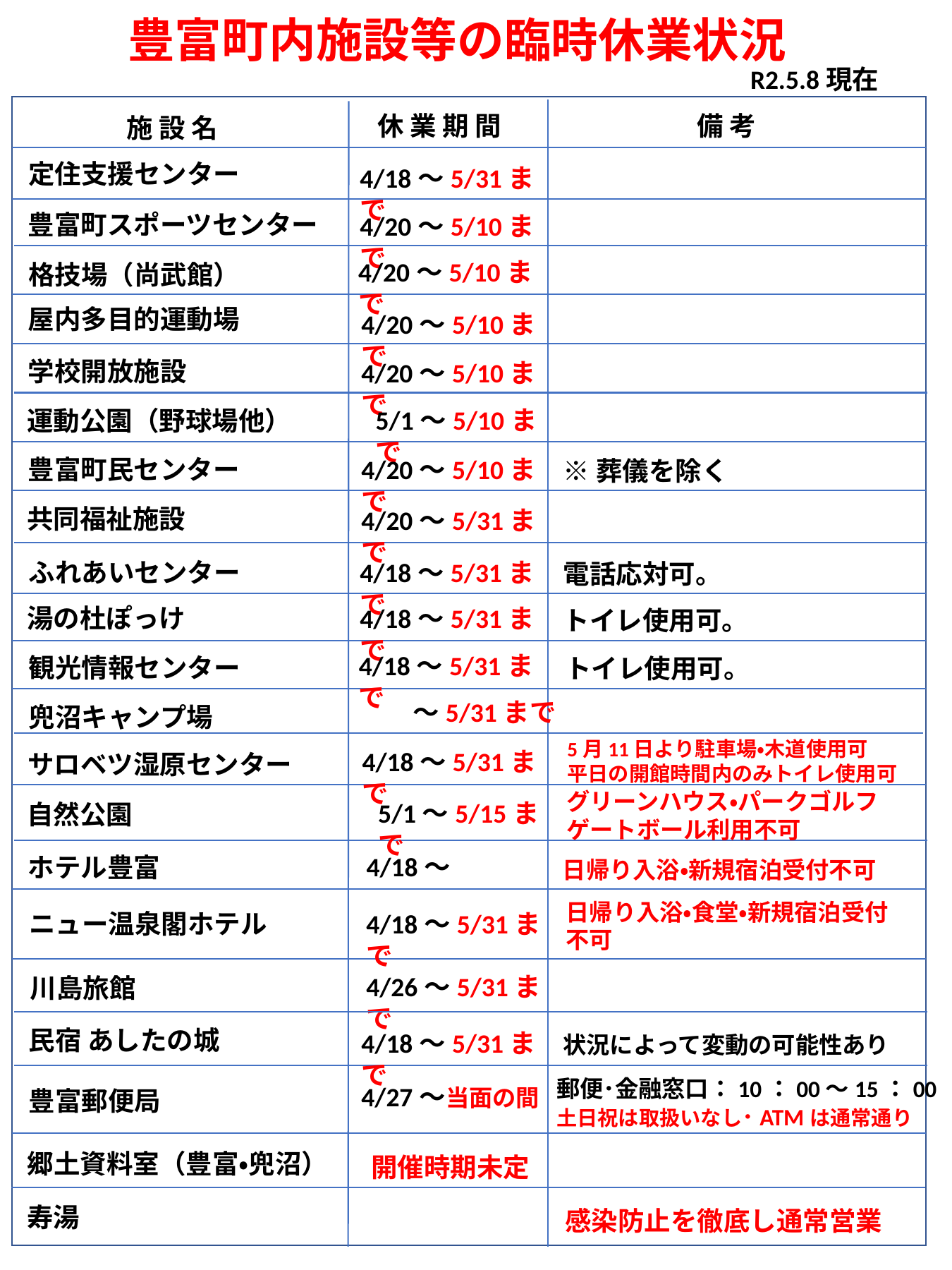

豊富町内施設等の臨時休業状況
R2.5.8現在
休 業 期 間
備 考
施 設 名
定住支援センター
4/18～5/31まで
豊富町スポーツセンター
4/20～5/10まで
4/20～5/10まで
格技場（尚武館）
屋内多目的運動場
4/20～5/10まで
学校開放施設
4/20～5/10まで
5/1～5/10まで
運動公園（野球場他）
豊富町民センター
4/20～5/10まで
※葬儀を除く
共同福祉施設
4/20～5/31まで
ふれあいセンター
4/18～5/31まで
電話応対可。
4/18～5/31まで
湯の杜ぽっけ
トイレ使用可。
4/18～5/31まで
観光情報センター
トイレ使用可。
～5/31まで
兜沼キャンプ場
5月11日より駐車場・木道使用可
平日の開館時間内のみトイレ使用可
4/18～5/31まで
サロベツ湿原センター
グリーンハウス・パークゴルフ
ゲートボール利用不可
5/1～5/15まで
自然公園
4/18～
ホテル豊富
日帰り入浴・新規宿泊受付不可
日帰り入浴・食堂・新規宿泊受付不可
4/18～5/31まで
ニュー温泉閣ホテル
4/26～5/31まで
川島旅館
民宿 あしたの城
4/18～5/31まで
状況によって変動の可能性あり
郵便･金融窓口：10：00～15：00
土日祝は取扱いなし･ATMは通常通り
4/27～当面の間
豊富郵便局

郷土資料室（豊富・兜沼）
開催時期未定
寿湯
感染防止を徹底し通常営業